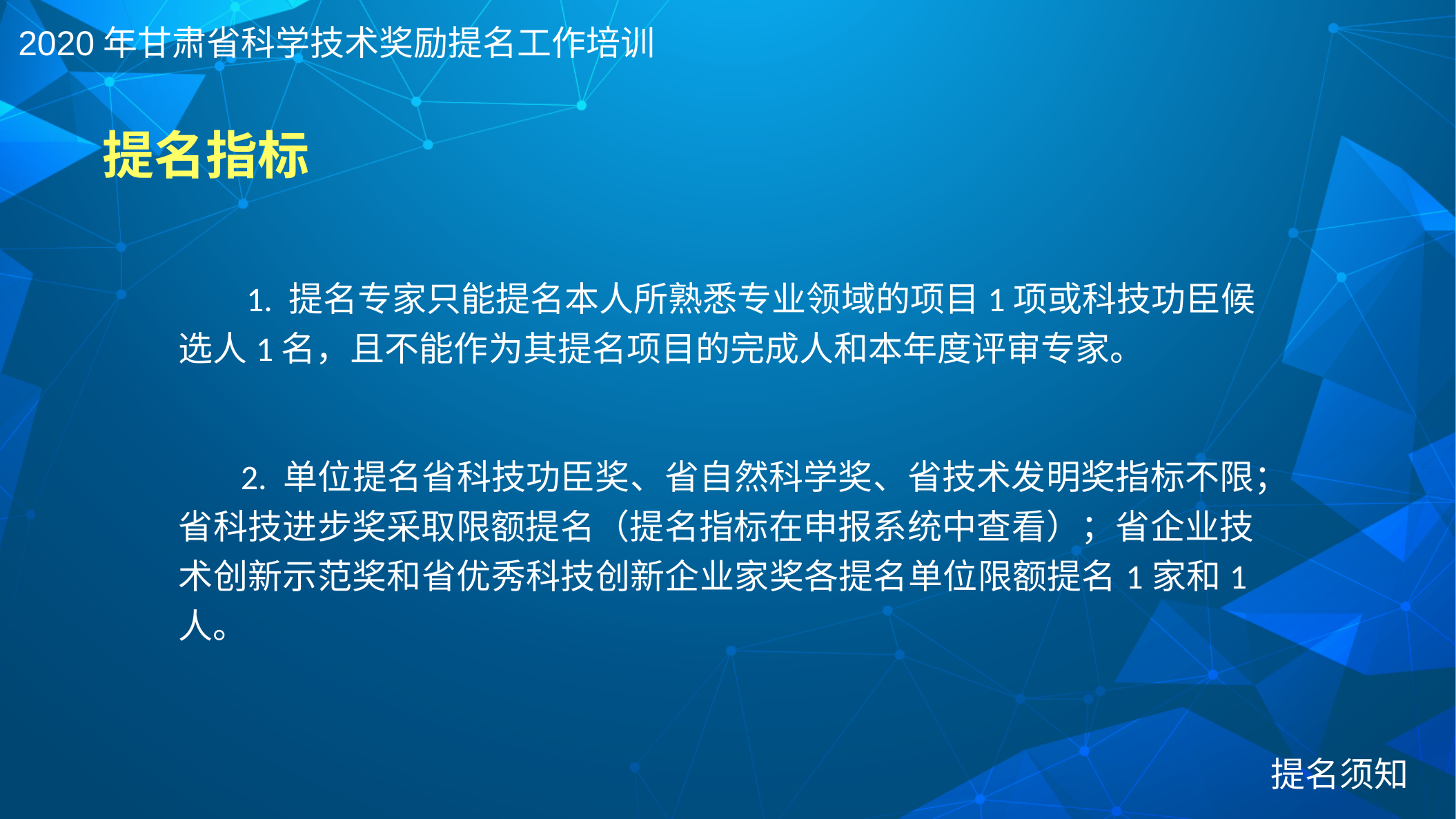

2020年甘肃省科学技术奖励提名工作培训
# 提名指标

            1. 提名专家只能提名本人所熟悉专业领域的项目1项或科技功臣候选人1名，且不能作为其提名项目的完成人和本年度评审专家。

           2. 单位提名省科技功臣奖、省自然科学奖、省技术发明奖指标不限；省科技进步奖采取限额提名（提名指标在申报系统中查看）；省企业技术创新示范奖和省优秀科技创新企业家奖各提名单位限额提名1家和1人。

提名须知